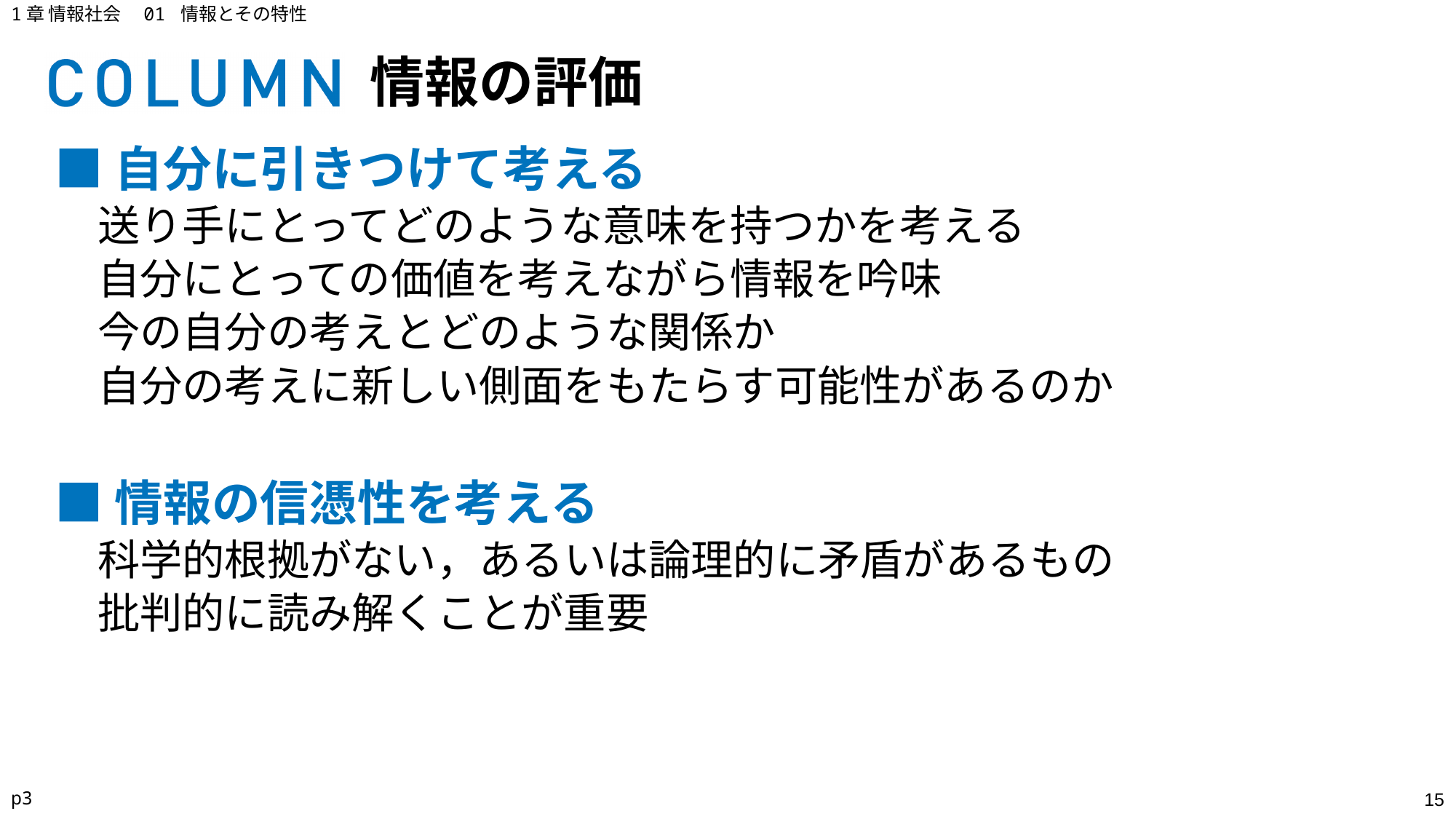

1章 情報社会　01 情報とその特性

情報の評価
■自分に引きつけて考える
送り手にとってどのような意味を持つかを考える
自分にとっての価値を考えながら情報を吟味
今の自分の考えとどのような関係か
自分の考えに新しい側面をもたらす可能性があるのか

■情報の信憑性を考える
科学的根拠がない，あるいは論理的に矛盾があるもの
批判的に読み解くことが重要
p3
15